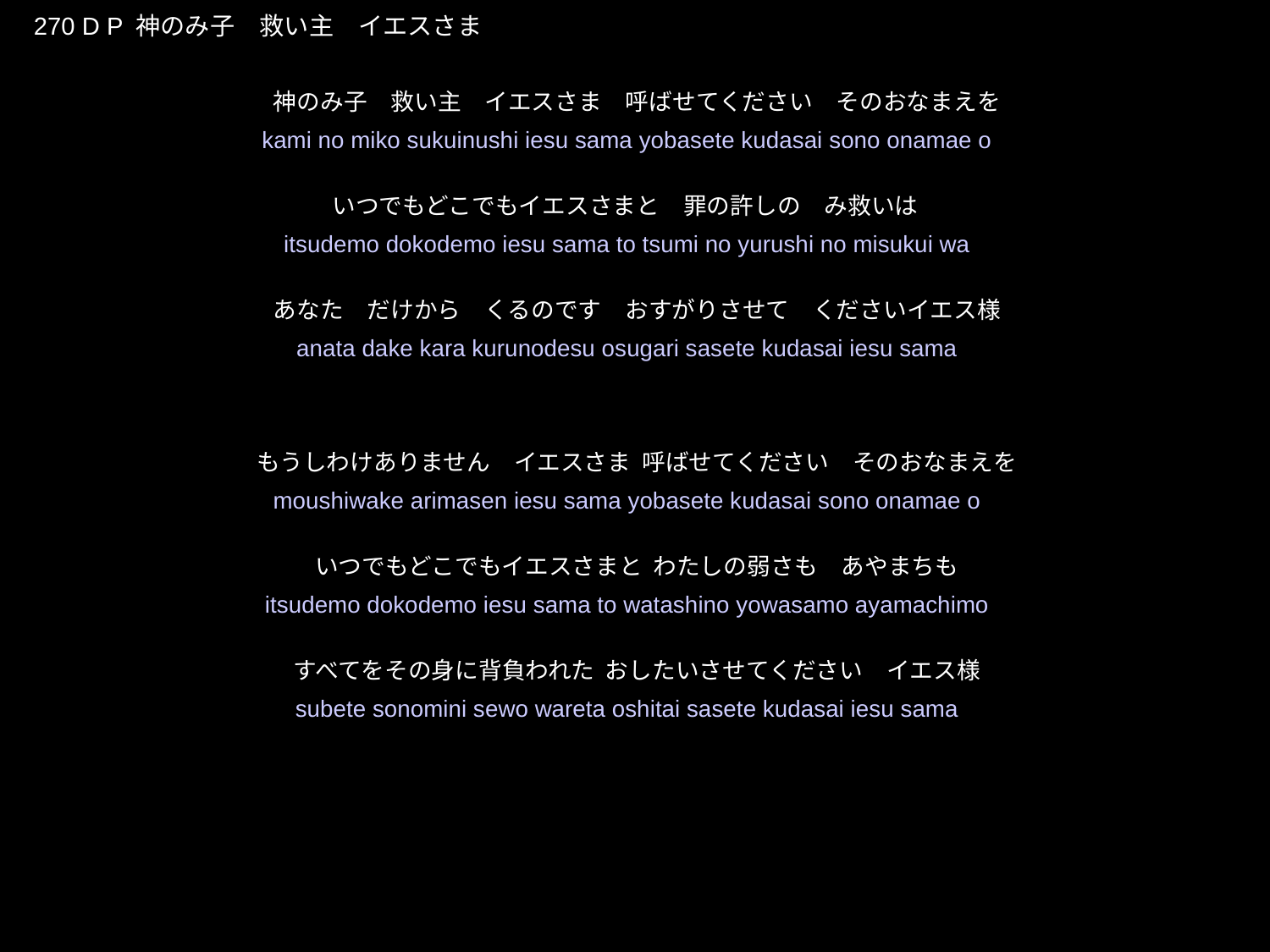

かみのみこすくいぬしいえすさま
★P
270 D P 神のみ子　救い主　イエスさま
★２
神のみ子　救い主　イエスさま　呼ばせてください　そのおなまえを
いつでもどこでもイエスさまと　罪の許しの　み救いは　
あなた　だけから　くるのです　おすがりさせて　くださいイエス様
もうしわけありません　イエスさま  呼ばせてください　そのおなまえを
いつでもどこでもイエスさまと  わたしの弱さも　あやまちも
すべてをその身に背負われた  おしたいさせてください　イエス様
kami no miko sukuinushi iesu sama yobasete kudasai sono onamae o
itsudemo dokodemo iesu sama to tsumi no yurushi no misukui wa
anata dake kara kurunodesu osugari sasete kudasai iesu sama
moushiwake arimasen iesu sama yobasete kudasai sono onamae o
itsudemo dokodemo iesu sama to watashino yowasamo ayamachimo
subete sonomini sewo wareta oshitai sasete kudasai iesu sama